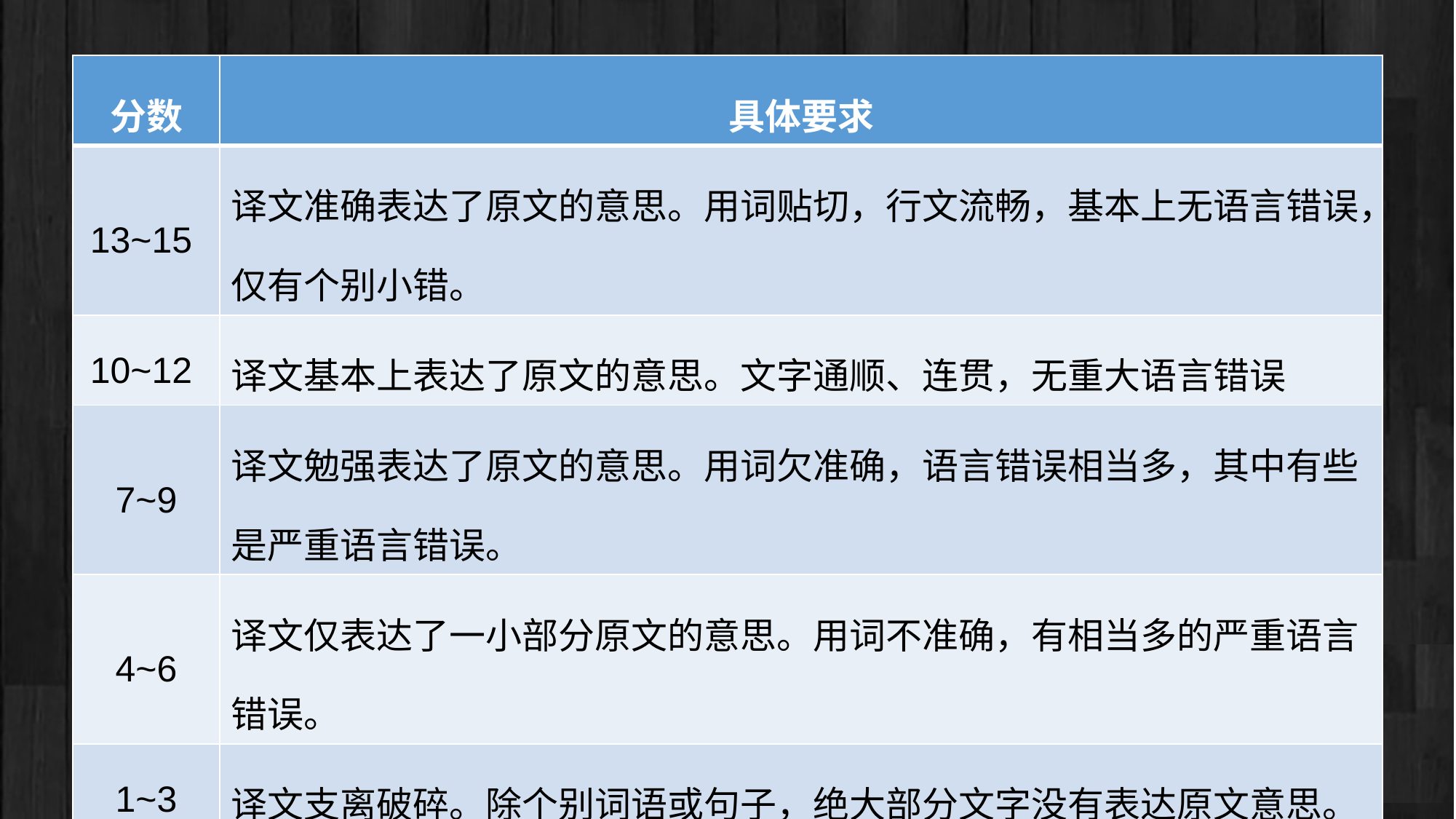

| 分数 | 具体要求 |
| --- | --- |
| 13~15 | 译文准确表达了原文的意思。用词贴切，行文流畅，基本上无语言错误，仅有个别小错。 |
| 10~12 | 译文基本上表达了原文的意思。文字通顺、连贯，无重大语言错误 |
| 7~9 | 译文勉强表达了原文的意思。用词欠准确，语言错误相当多，其中有些是严重语言错误。 |
| 4~6 | 译文仅表达了一小部分原文的意思。用词不准确，有相当多的严重语言错误。 |
| 1~3 | 译文支离破碎。除个别词语或句子，绝大部分文字没有表达原文意思。 |
| 0 | 未作答，或只有几个孤立的词，或译文与原文毫不相关 |